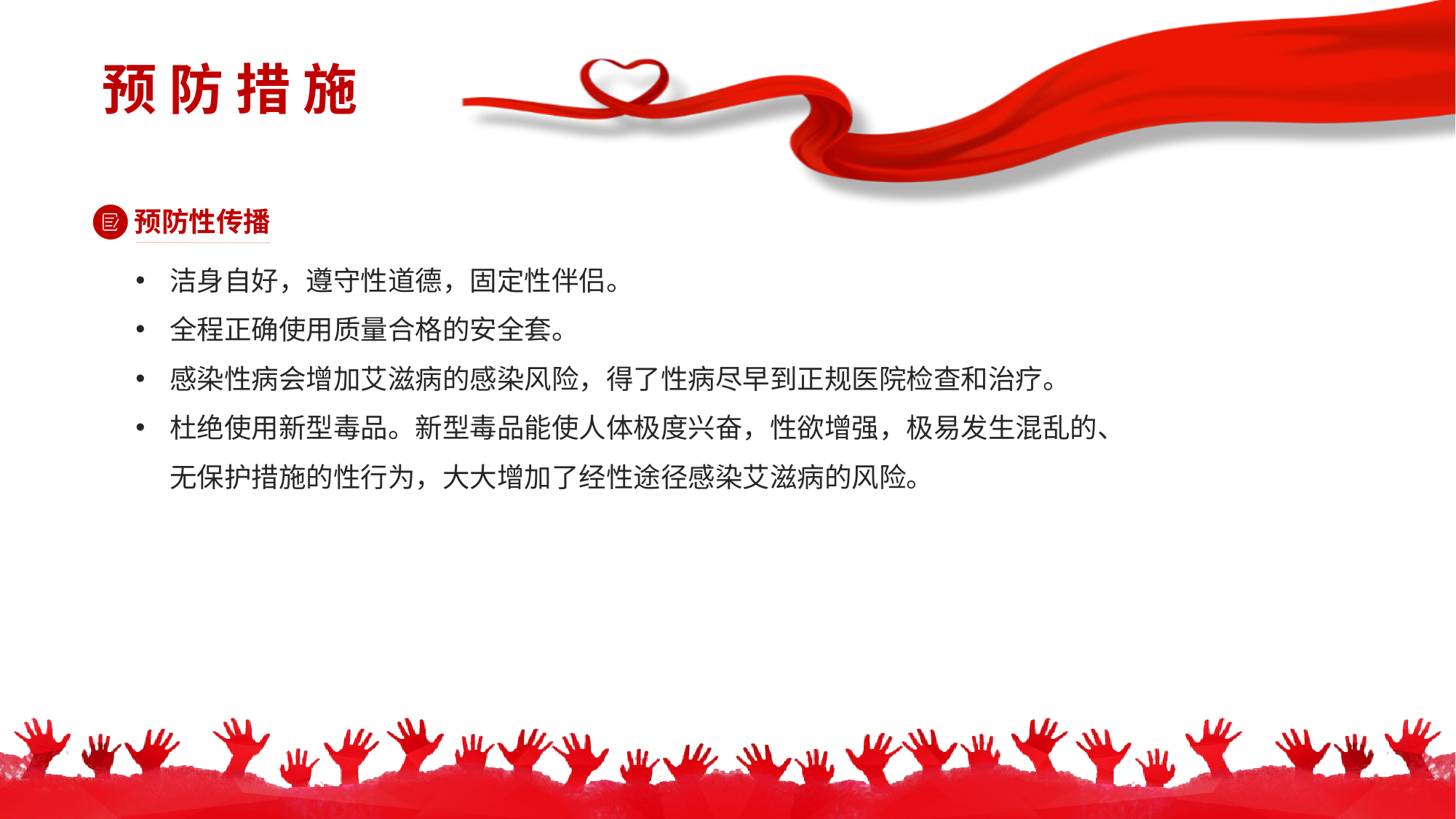

预 防 措 施
预防性传播

洁身自好，遵守性道德，固定性伴侣。
全程正确使用质量合格的安全套。
感染性病会增加艾滋病的感染风险，得了性病尽早到正规医院检查和治疗。
杜绝使用新型毒品。新型毒品能使人体极度兴奋，性欲增强，极易发生混乱的、无保护措施的性行为，大大增加了经性途径感染艾滋病的风险。